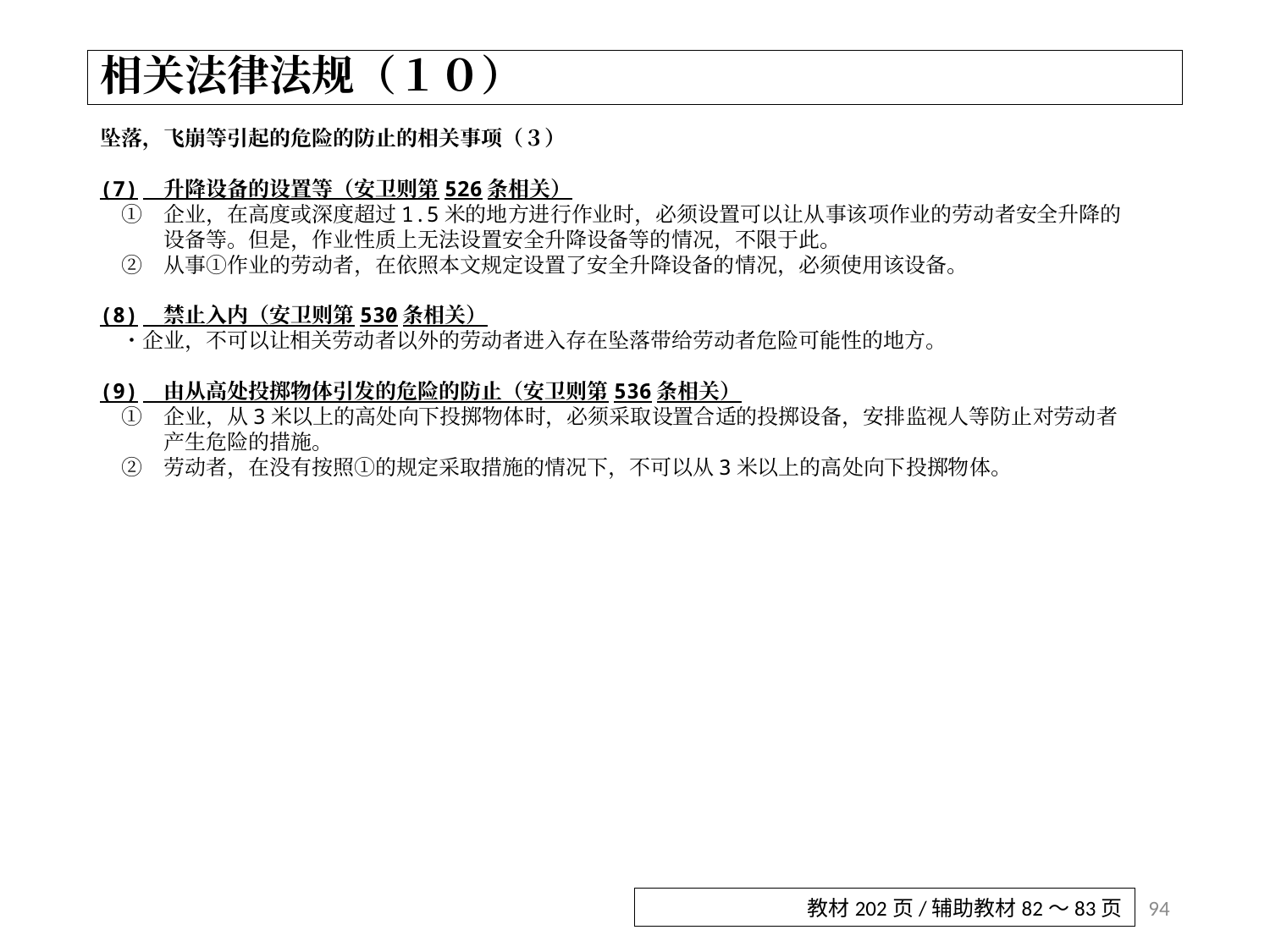

# 相关法律法规（１０）
坠落，飞崩等引起的危险的防止的相关事项（３）

(7)　升降设备的设置等（安卫则第526条相关）
　①　企业，在高度或深度超过1.5米的地方进行作业时，必须设置可以让从事该项作业的劳动者安全升降的
　　　设备等。但是，作业性质上无法设置安全升降设备等的情况，不限于此。
　②　从事①作业的劳动者，在依照本文规定设置了安全升降设备的情况，必须使用该设备。

(8)　禁止入内（安卫则第530条相关）
　・企业，不可以让相关劳动者以外的劳动者进入存在坠落带给劳动者危险可能性的地方。

(9)　由从高处投掷物体引发的危险的防止（安卫则第536条相关）
　①　企业，从3米以上的高处向下投掷物体时，必须采取设置合适的投掷设备，安排监视人等防止对劳动者
　　　产生危险的措施。
　②　劳动者，在没有按照①的规定采取措施的情况下，不可以从3米以上的高处向下投掷物体。

94
教材202页/辅助教材82～83页